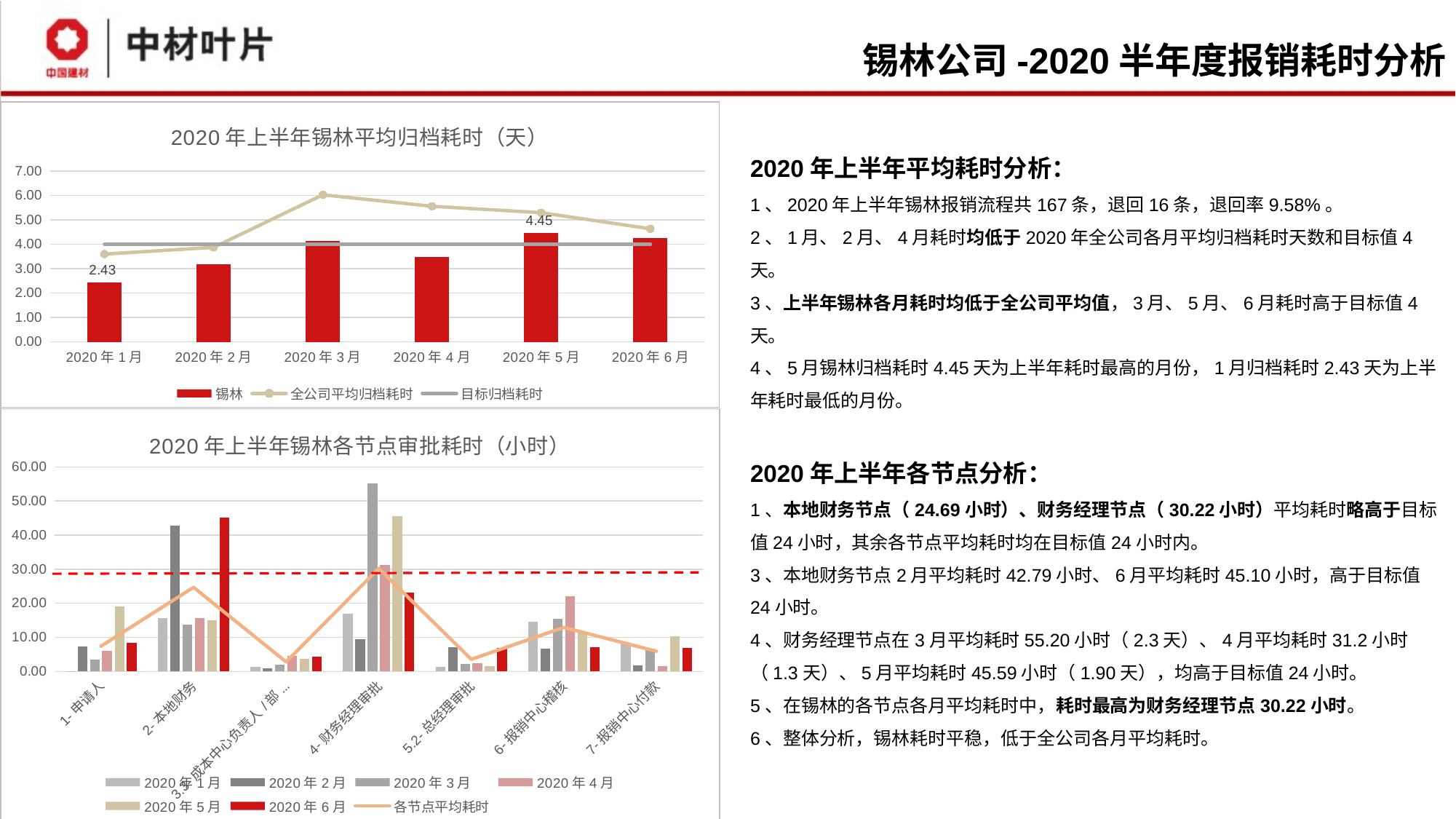

# 锡林公司-2020半年度报销耗时分析

### Chart: 2020年上半年锡林平均归档耗时（天）

| Category | 锡林 | 全公司平均归档耗时 | 目标归档耗时 |
|---|---|---|---|
| 2020年1月 | 2.42563389811228 | 3.59808831369915 | 4.0 |
| 2020年2月 | 3.16778649072055 | 3.87158025046233 | 4.0 |
| 2020年3月 | 4.12318809712561 | 6.02510892093068 | 4.0 |
| 2020年4月 | 3.48142053810725 | 5.55585899408007 | 4.0 |
| 2020年5月 | 4.44937076812892 | 5.29144102974793 | 4.0 |
| 2020年6月 | 4.24234479831804 | 4.63217748524415 | 4.0 |
2020年上半年平均耗时分析：
1、2020年上半年锡林报销流程共167条，退回16条，退回率9.58%。
2、1月、2月、4月耗时均低于2020年全公司各月平均归档耗时天数和目标值4天。
3、上半年锡林各月耗时均低于全公司平均值，3月、5月、6月耗时高于目标值4天。
4、5月锡林归档耗时4.45天为上半年耗时最高的月份，1月归档耗时2.43天为上半年耗时最低的月份。

2020年上半年各节点分析：
1、本地财务节点（24.69小时）、财务经理节点（30.22小时）平均耗时略高于目标值24小时，其余各节点平均耗时均在目标值24小时内。
3、本地财务节点2月平均耗时42.79小时、6月平均耗时45.10小时，高于目标值24小时。
4、财务经理节点在3月平均耗时55.20小时（2.3天）、4月平均耗时31.2小时（1.3天）、5月平均耗时45.59小时（1.90天），均高于目标值24小时。
5、在锡林的各节点各月平均耗时中，耗时最高为财务经理节点30.22小时。
6、整体分析，锡林耗时平稳，低于全公司各月平均耗时。

### Chart: 2020年上半年锡林各节点审批耗时（小时）

| Category | 2020年1月 | 2020年2月 | 2020年3月 | 2020年4月 | 2020年5月 | 2020年6月 | 各节点平均耗时 |
|---|---|---|---|---|---|---|---|
| 1-申请人 | 0.0605059524054275 | 7.34582491591044 | 3.57580749367413 | 6.08723404255517 | 18.9875336700299 | 8.4412547892646 | 7.41636014397328 |
| 2-本地财务 | 15.763888888799 | 42.7869669669622 | 13.7847222220165 | 15.6330502136787 | 15.0502046783689 | 45.0970648148214 | 24.6859829641078 |
| 3.3-成本中心负责人/部门经理审批 | 1.28423976617571 | 0.970176767782753 | 2.01518253958784 | 4.55775641025796 | 3.76907222223119 | 4.2858333333442 | 2.81371017322994 |
| 4-财务经理审批 | 16.8972807017792 | 9.3915404041049 | 55.2016746032917 | 31.1971125731009 | 45.5906619385301 | 23.0418444444356 | 30.2200191108737 |
| 5.2-总经理审批 | 1.29618421021396 | 7.03765151510015 | 2.16712962931276 | 2.41836336336407 | 1.64306134259095 | 6.92888888887682 | 3.58187982490978 |
| 6-报销中心稽核 | 14.5323099415615 | 6.77385100983454 | 15.4363468015588 | 22.1862462462442 | 11.4568923611041 | 7.11300925927208 | 12.9164426032625 |
| 7-报销中心付款 | 8.38080409375988 | 1.72086419759823 | 6.77565104157293 | 1.47433006537304 | 10.287472222239 | 6.90837962961814 | 5.92458354169354 |